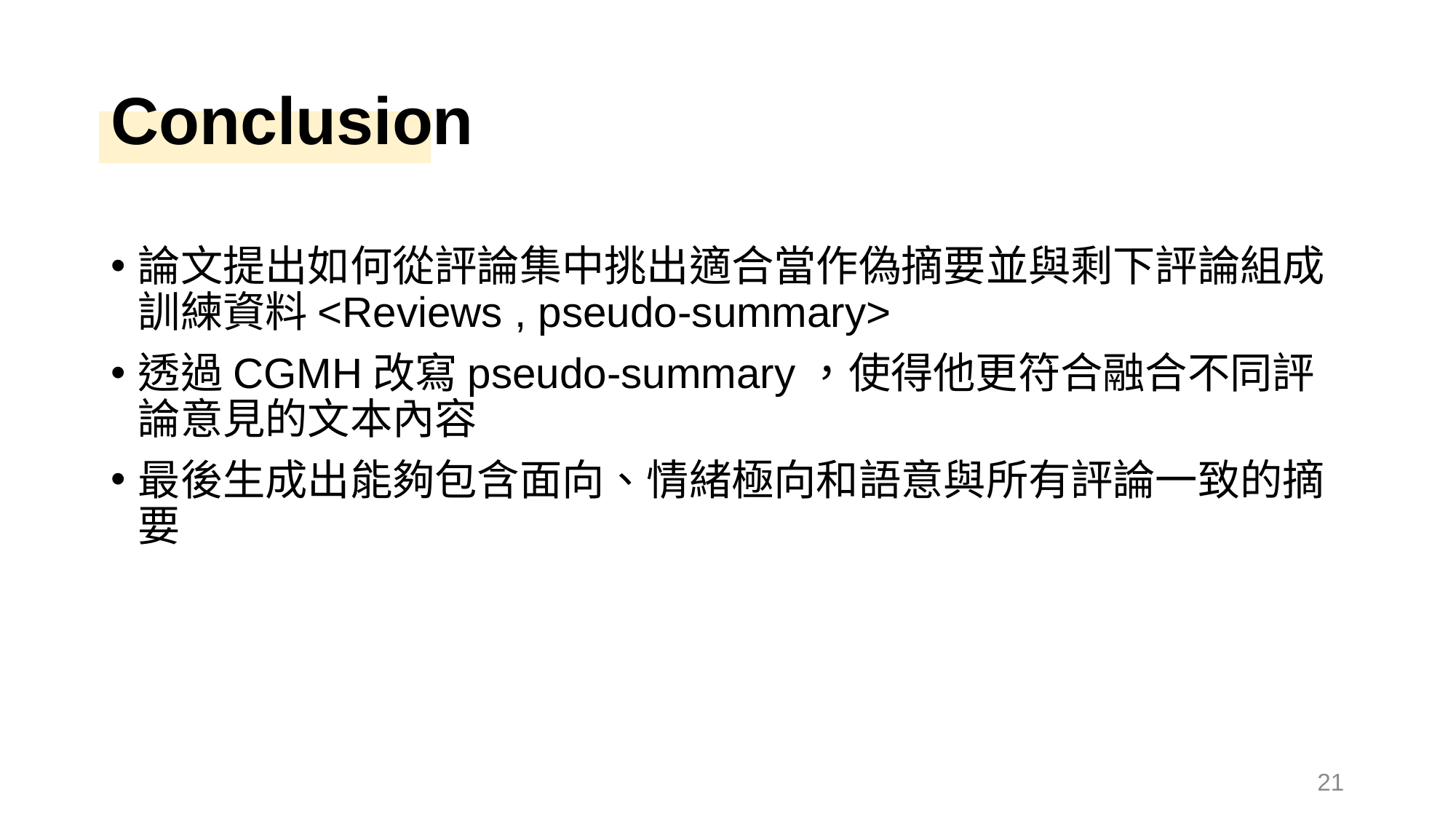

# Conclusion

論文提出如何從評論集中挑出適合當作偽摘要並與剩下評論組成訓練資料<Reviews , pseudo-summary>
透過CGMH改寫pseudo-summary，使得他更符合融合不同評論意見的文本內容
最後生成出能夠包含面向、情緒極向和語意與所有評論一致的摘要

21